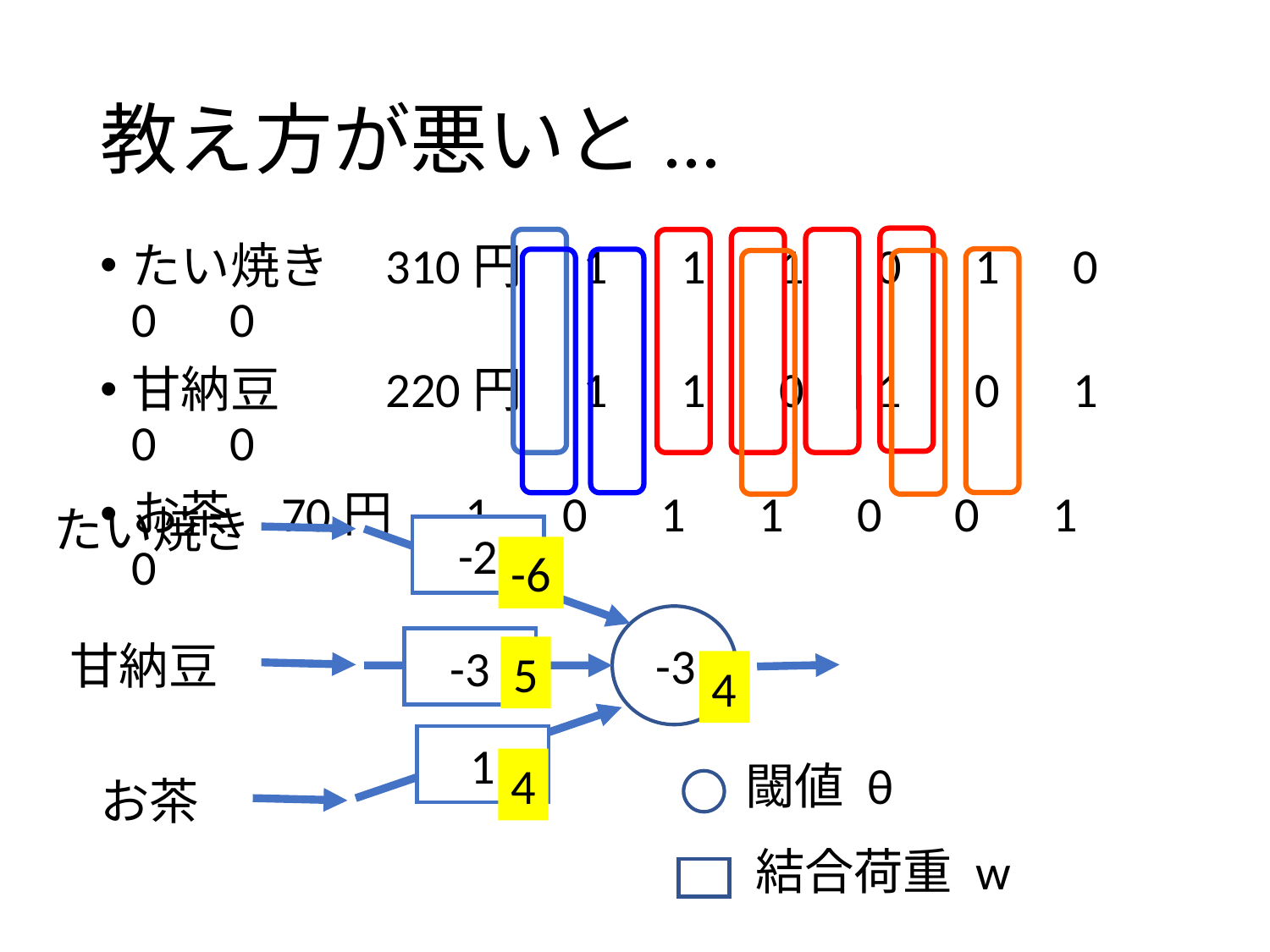

# 教え方が悪いと...

たい焼き	310円　1　1　1　0　1　0　0　0
甘納豆	220円　1　1　0　1　0　1　0　0
お茶	 70円　 1　0　1　1　0　0　1　0

たい焼き
-2
-6

甘納豆
-3
-3
5
4
1
4
閾値 θ
お茶

結合荷重 w